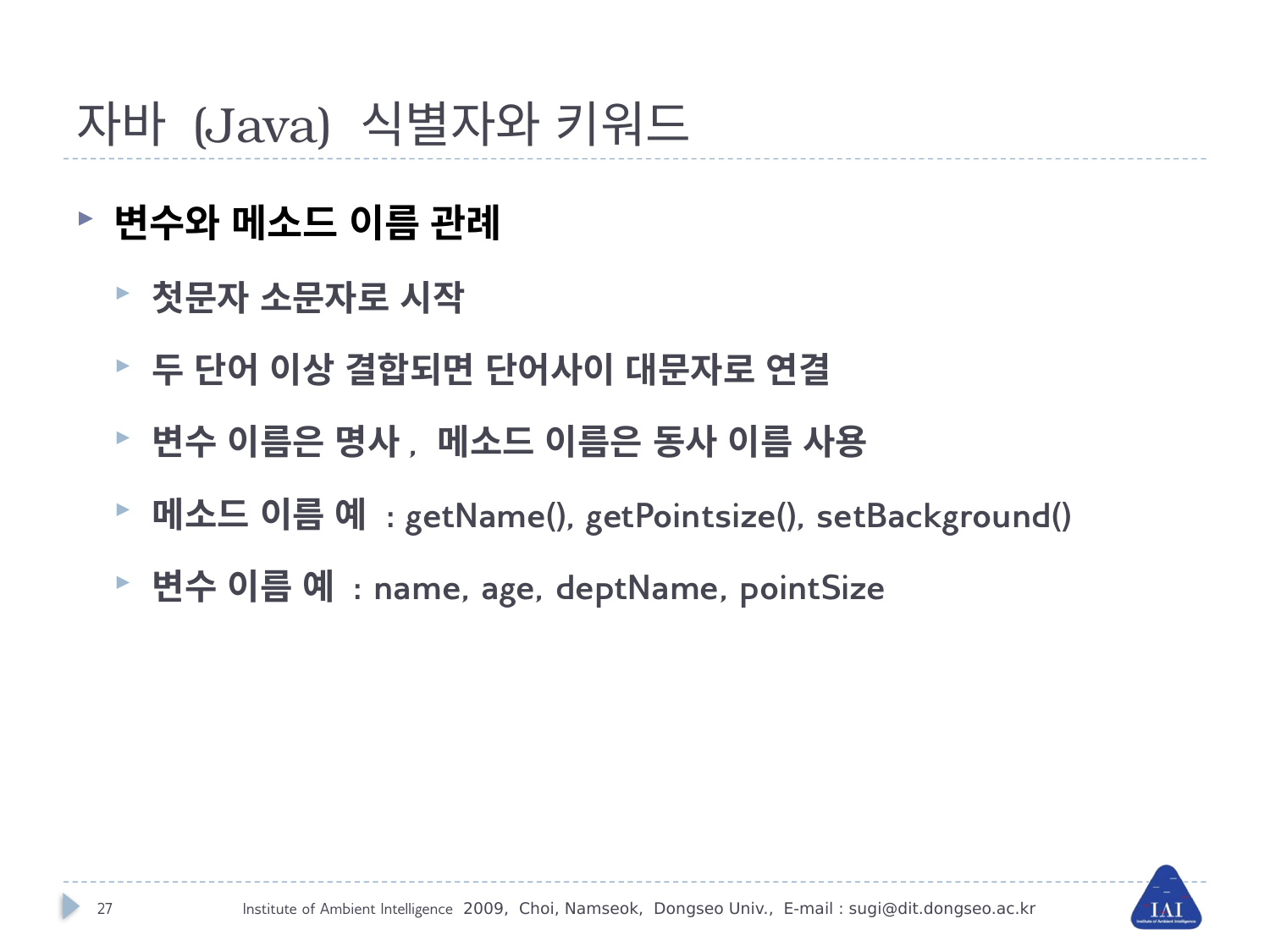

# 자바 (Java) 식별자와 키워드
변수와 메소드 이름 관례
첫문자 소문자로 시작
두 단어 이상 결합되면 단어사이 대문자로 연결
변수 이름은 명사, 메소드 이름은 동사 이름 사용
메소드 이름 예 : getName(), getPointsize(), setBackground()
변수 이름 예 : name, age, deptName, pointSize